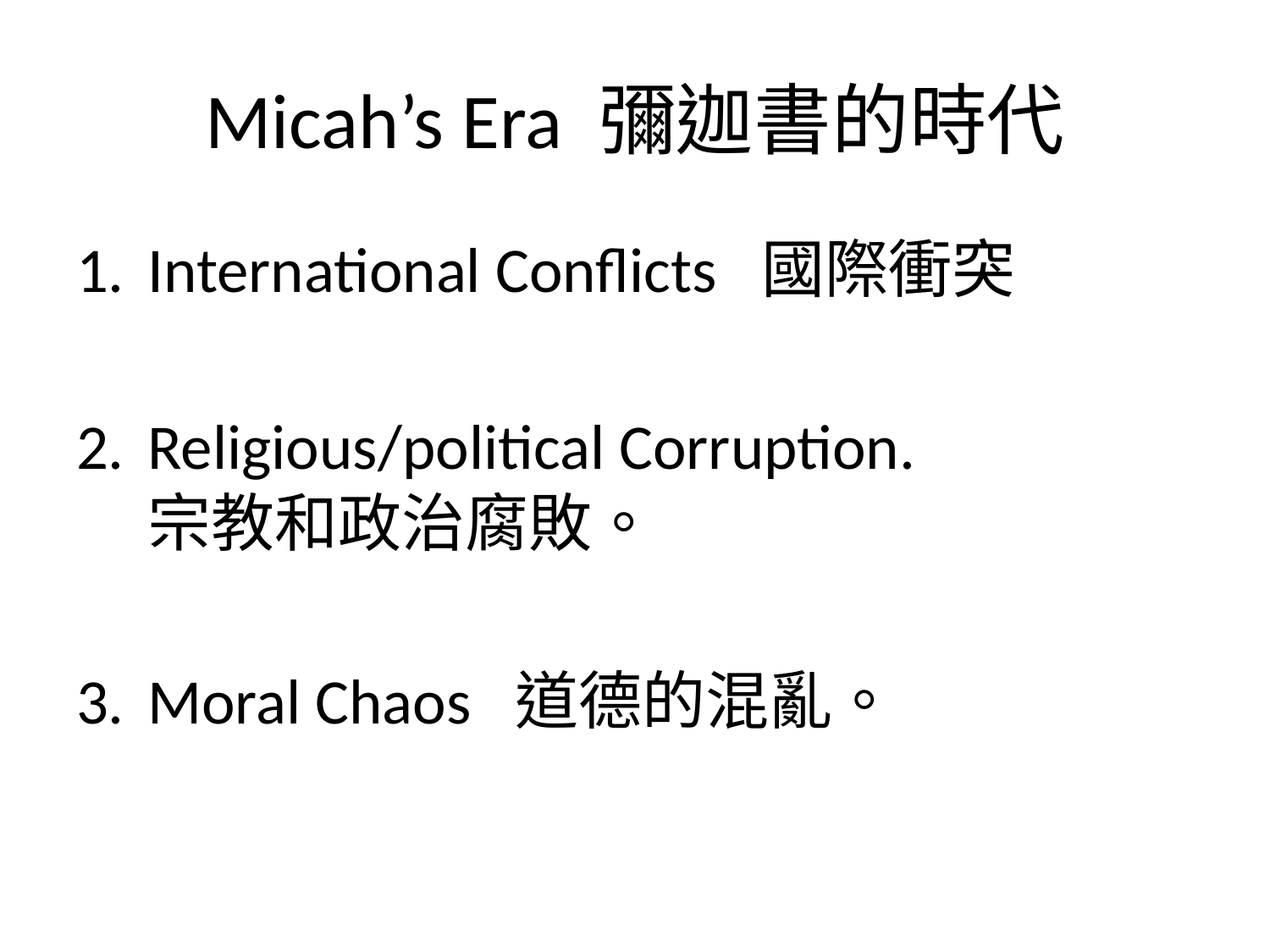

# Micah’s Era 彌迦書的時代
International Conflicts  國際衝突

Religious/political Corruption.
宗教和政治腐敗。

Moral Chaos  道德的混亂。